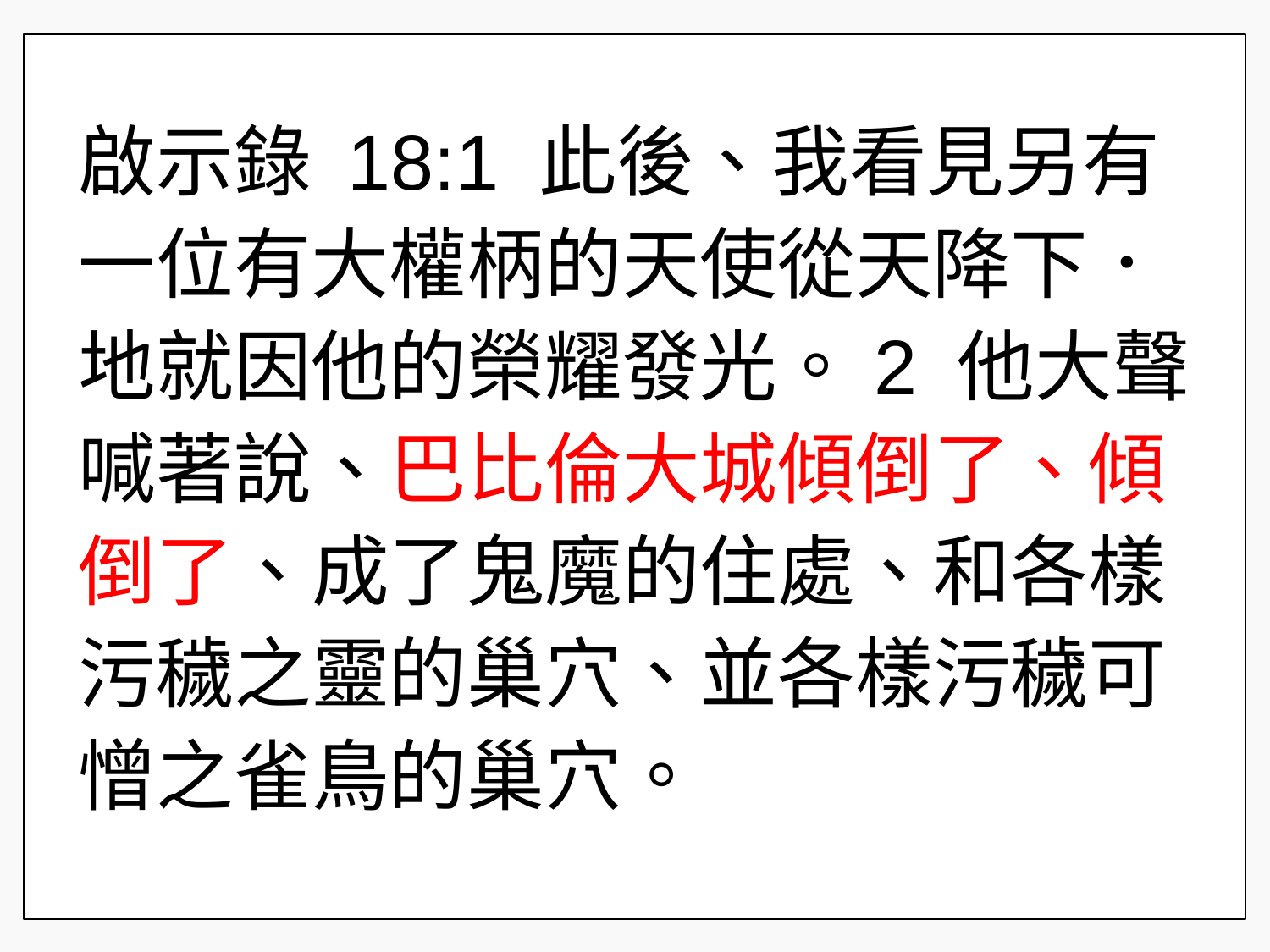

啟示錄 18:1 此後、我看見另有一位有大權柄的天使從天降下．地就因他的榮耀發光。2 他大聲喊著說、巴比倫大城傾倒了、傾倒了、成了鬼魔的住處、和各樣污穢之靈的巢穴、並各樣污穢可憎之雀鳥的巢穴。